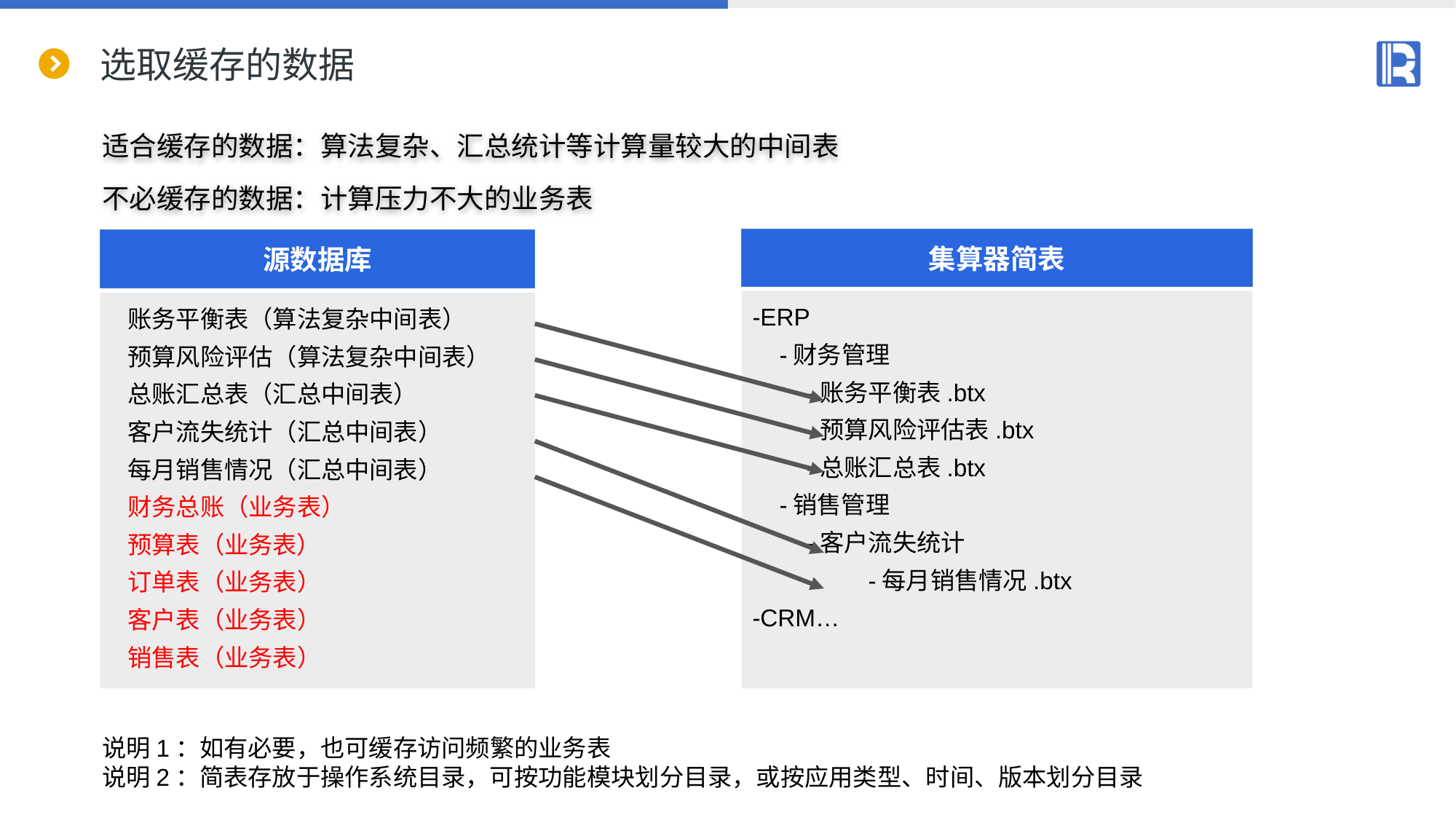

# 选取缓存的数据
适合缓存的数据：算法复杂、汇总统计等计算量较大的中间表
不必缓存的数据：计算压力不大的业务表
集算器简表
源数据库
-ERP
    -财务管理
        -账务平衡表.btx
        -预算风险评估表.btx
        -总账汇总表.btx
    -销售管理
        -客户流失统计
	 -每月销售情况.btx
-CRM…
  账务平衡表（算法复杂中间表）
  预算风险评估（算法复杂中间表）
  总账汇总表（汇总中间表）
  客户流失统计（汇总中间表）
  每月销售情况（汇总中间表）
  财务总账（业务表）
  预算表（业务表）
  订单表（业务表）
  客户表（业务表）
  销售表（业务表）

库表

库表

库表
说明1：如有必要，也可缓存访问频繁的业务表
说明2：简表存放于操作系统目录，可按功能模块划分目录，或按应用类型、时间、版本划分目录